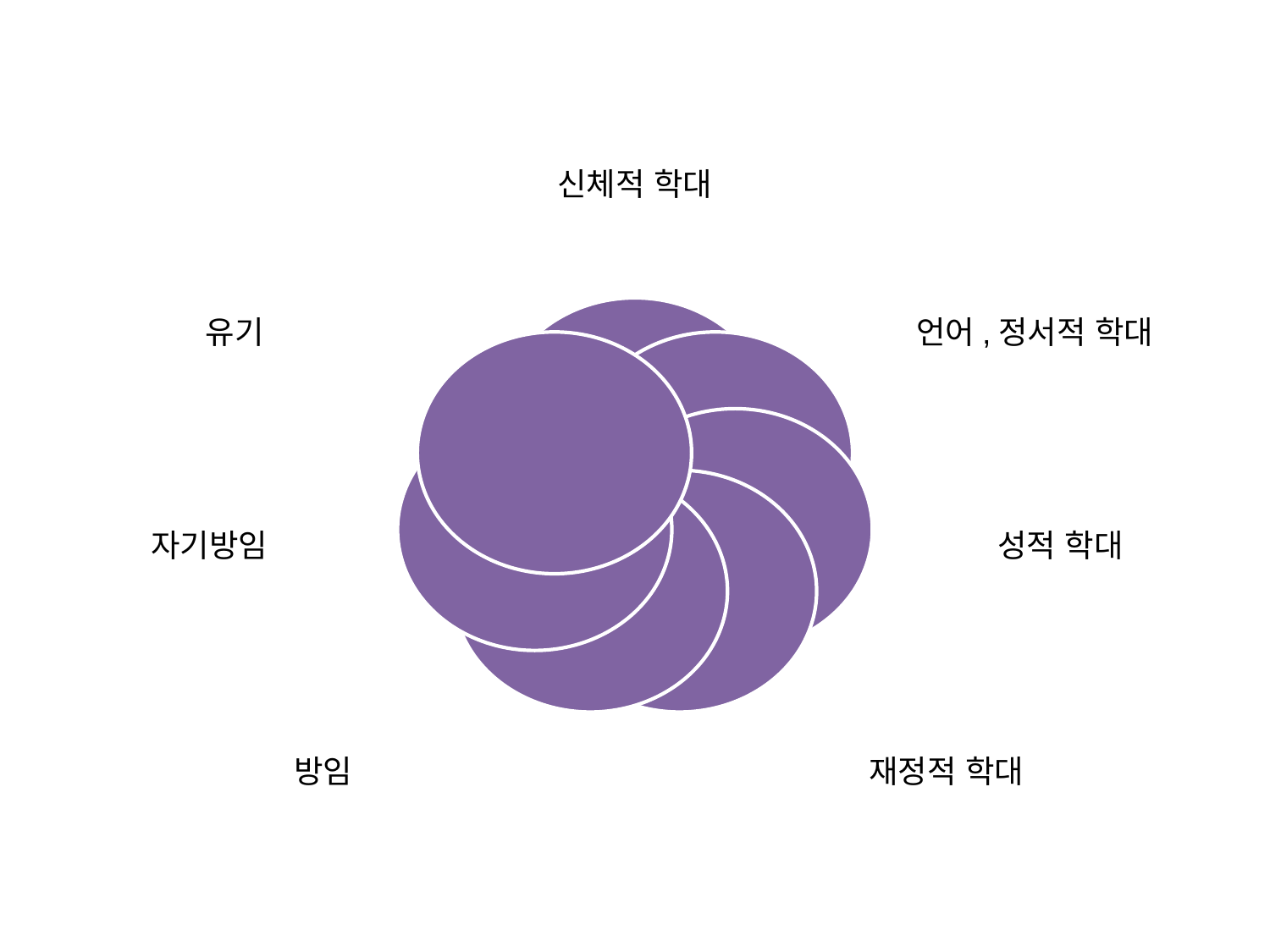

신체적 학대
언어,정서적 학대
성적 학대
재정적 학대
방임
자기방임
유기